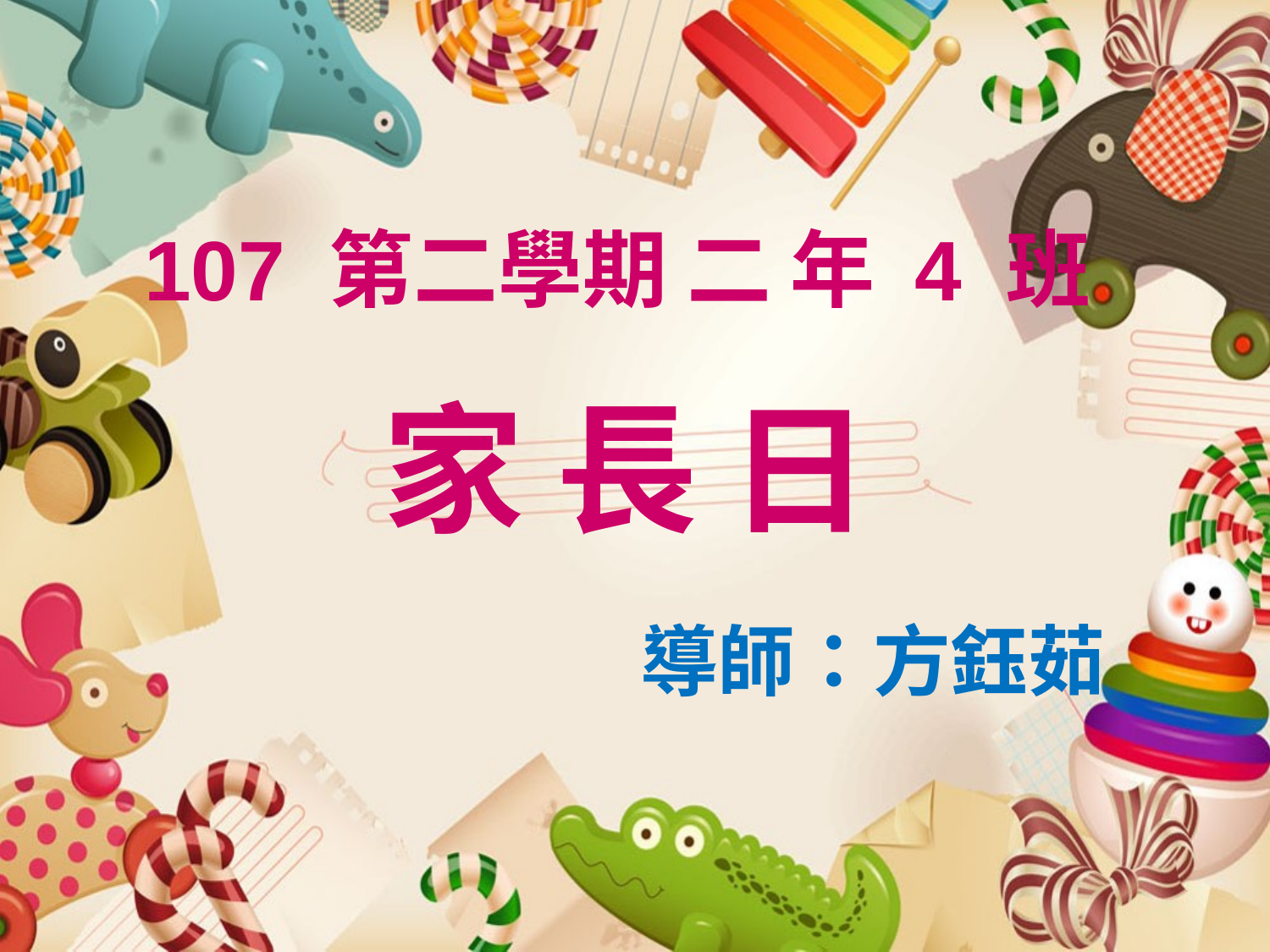

107 第二學期 二 年 4 班
家 長 日
導師：方鈺茹